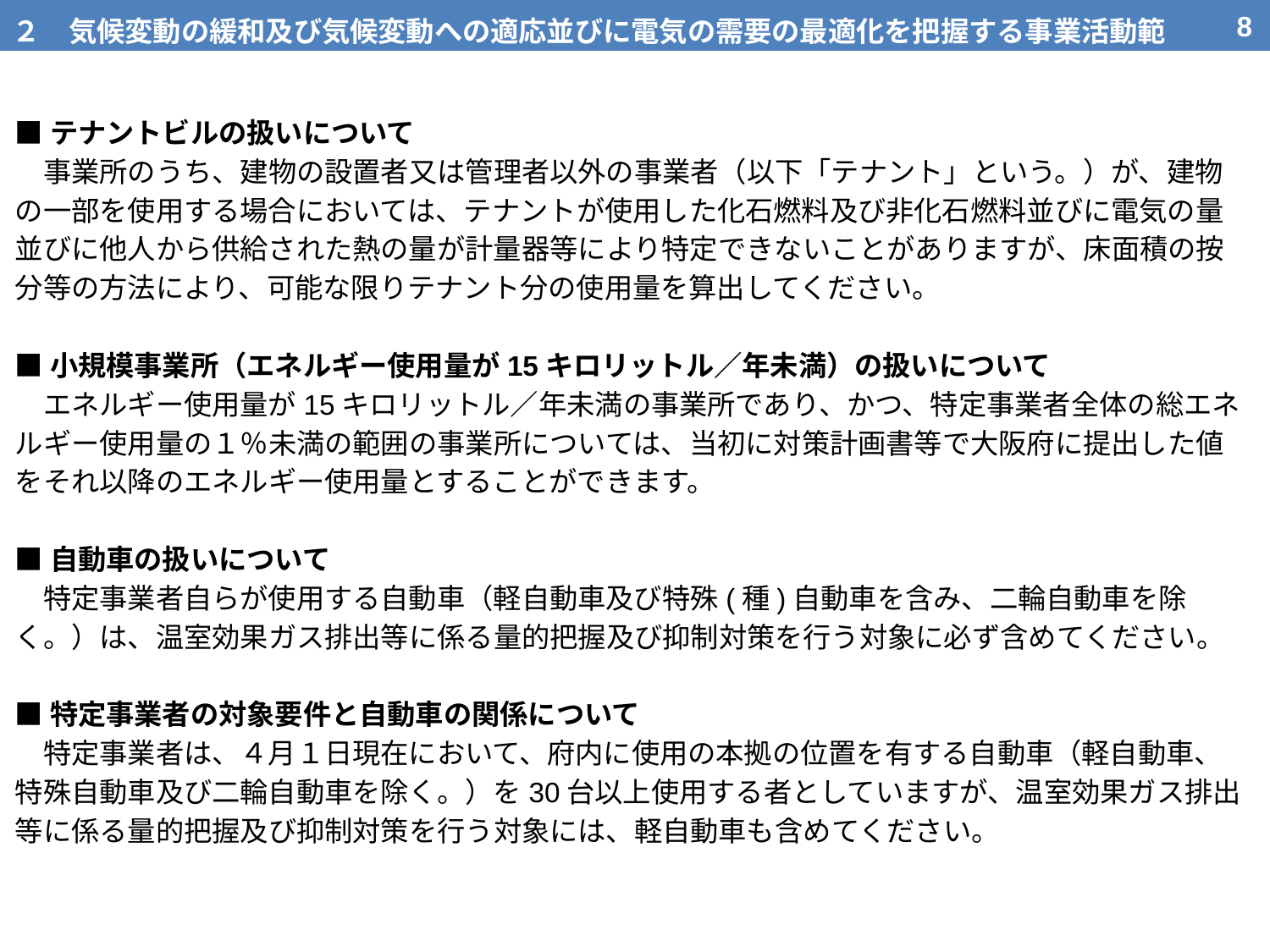

２　気候変動の緩和及び気候変動への適応並びに電気の需要の最適化を把握する事業活動範囲
8
■テナントビルの扱いについて
　事業所のうち、建物の設置者又は管理者以外の事業者（以下「テナント」という。）が、建物の一部を使用する場合においては、テナントが使用した化石燃料及び非化石燃料並びに電気の量並びに他人から供給された熱の量が計量器等により特定できないことがありますが、床面積の按分等の方法により、可能な限りテナント分の使用量を算出してください。

■小規模事業所（エネルギー使用量が15キロリットル／年未満）の扱いについて
　エネルギー使用量が15キロリットル／年未満の事業所であり、かつ、特定事業者全体の総エネルギー使用量の１％未満の範囲の事業所については、当初に対策計画書等で大阪府に提出した値をそれ以降のエネルギー使用量とすることができます。

■自動車の扱いについて
　特定事業者自らが使用する自動車（軽自動車及び特殊(種)自動車を含み、二輪自動車を除く。）は、温室効果ガス排出等に係る量的把握及び抑制対策を行う対象に必ず含めてください。

■特定事業者の対象要件と自動車の関係について
　特定事業者は、４月１日現在において、府内に使用の本拠の位置を有する自動車（軽自動車、特殊自動車及び二輪自動車を除く。）を30台以上使用する者としていますが、温室効果ガス排出等に係る量的把握及び抑制対策を行う対象には、軽自動車も含めてください。